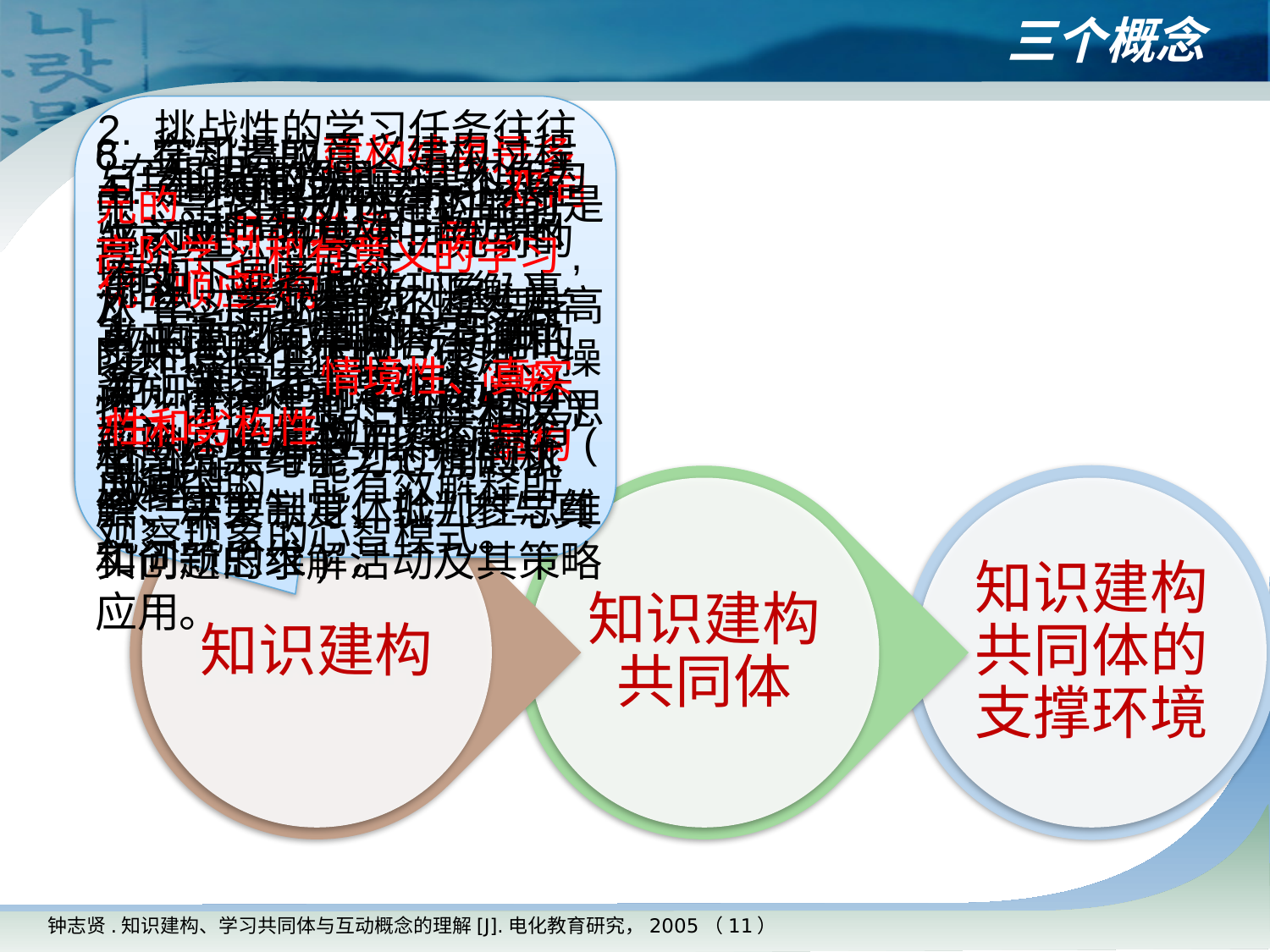

# 三个概念

2. 挑战性的学习任务往往与学习者的先前知识、经验之间存在差异, 构成困惑或心理紧张感。
3. 面对挑战性的学习任务, 学习者需要不断阐释和反思( 建构) , 逐渐形成复杂的、能有效解释所观察现象的心智模式。
8. 在知识或意义建构过程中, 学习者所进行的学习是高阶学习和有意义的学习, 从中, 学习者能不断发展高阶知识( 个体性、灵活性、情境性和迁移性知识) 和高阶思维能力( 问题求解、决策制定、批判性思维和创新思维) 。
6. 学习者的建构结果是多元的。这是协作建构的前提。
7. 学习者的建构, 需要学习环境提供获取、使用、操控、评价信息, 阐释和反思学习结果与学习过程的机会, 需要亲身体验/参与真实问题的求解活动及其策略应用。
在知识建构中, 建构作为一种高阶认知活动具
有如下显著特征:
1、学习者面临的学习任务, 通常是情境性、真实
性和劣构性的问题, 具有挑战性。
知识建构是建构主义学习理念中的一个核心术语。它认为, 知识的获得不是学习者简单接受或复制的过程, 而是积极主动建构的过程。
4. 建构的过程是学习者在先前知识的基础上同化/顺应新观念( 平衡) , 真正理解所学内容, 调和认知冲突、满足好奇心, 解除心理困惑/紧张感的过程。
5. 建构的过程是一个双向的过程, 既要使用先前的知识, 建构当前现象/事物的意义, 同时所使用的知识本身也可能因为具体实例的差异性而得到重构( 改组) 。
知识建构共同体的支撑环境
知识建构共同体
知识建构
钟志贤.知识建构、学习共同体与互动概念的理解[J].电化教育研究，2005（11）